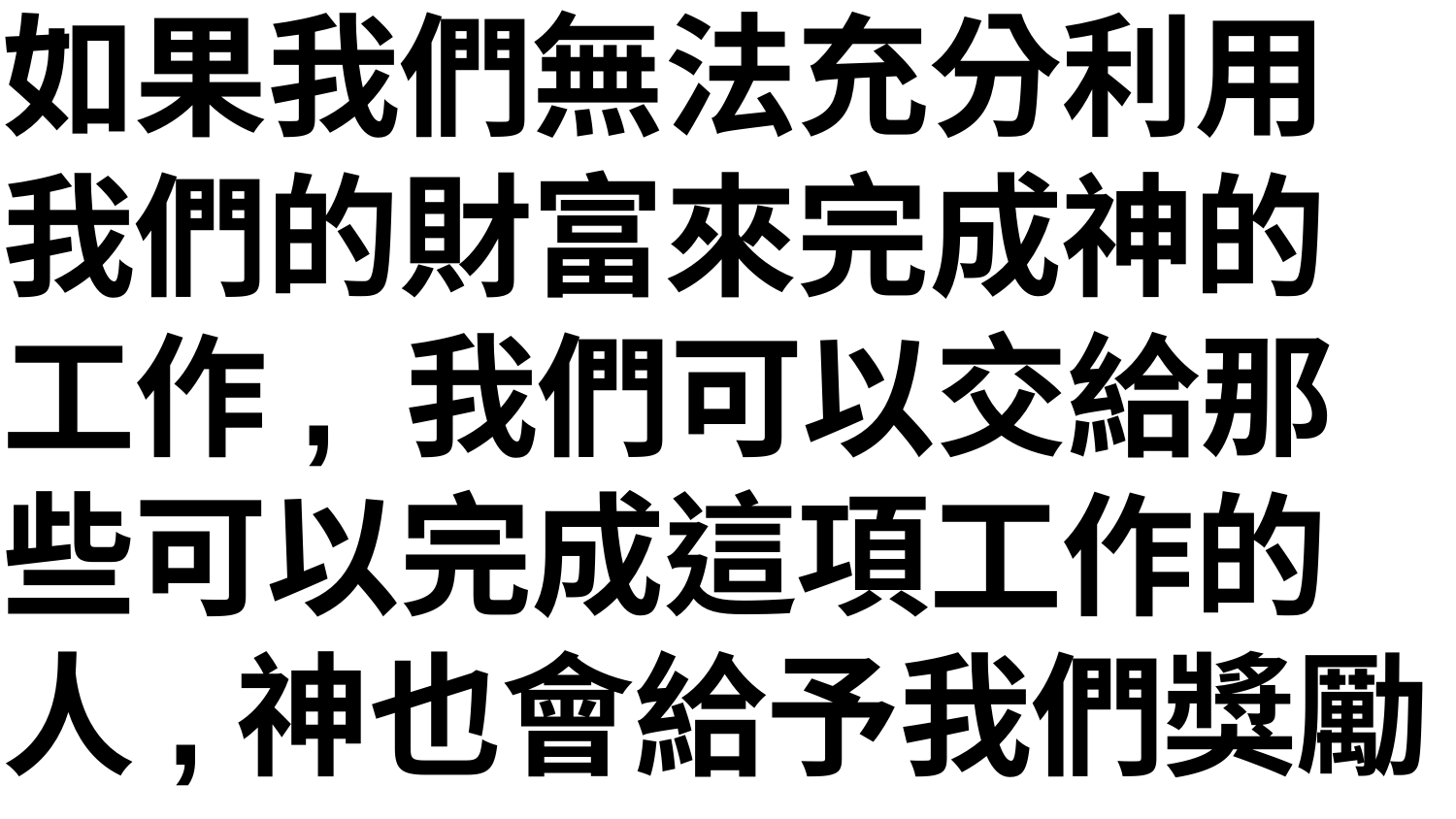

如果我們無法充分利用我們的財富來完成神的工作, 我們可以交給那些可以完成這項工作的人,神也會給予我們獎勵。